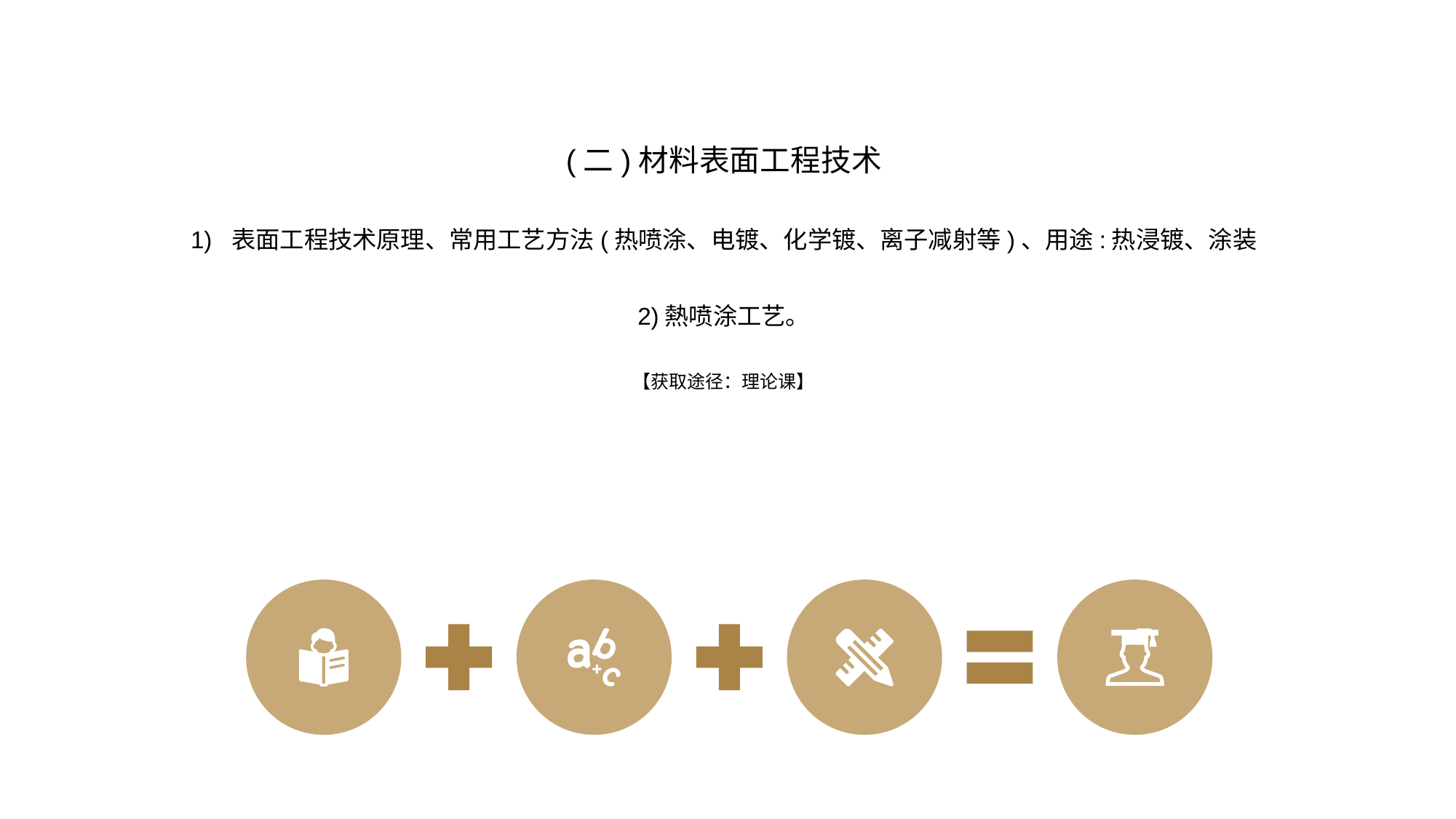

(二)材料表面工程技术
表面工程技术原理、常用工艺方法(热喷涂、电镀、化学镀、离子减射等)、用途:热浸镀、涂装
2)熱喷涂工艺。
【获取途径：理论课】